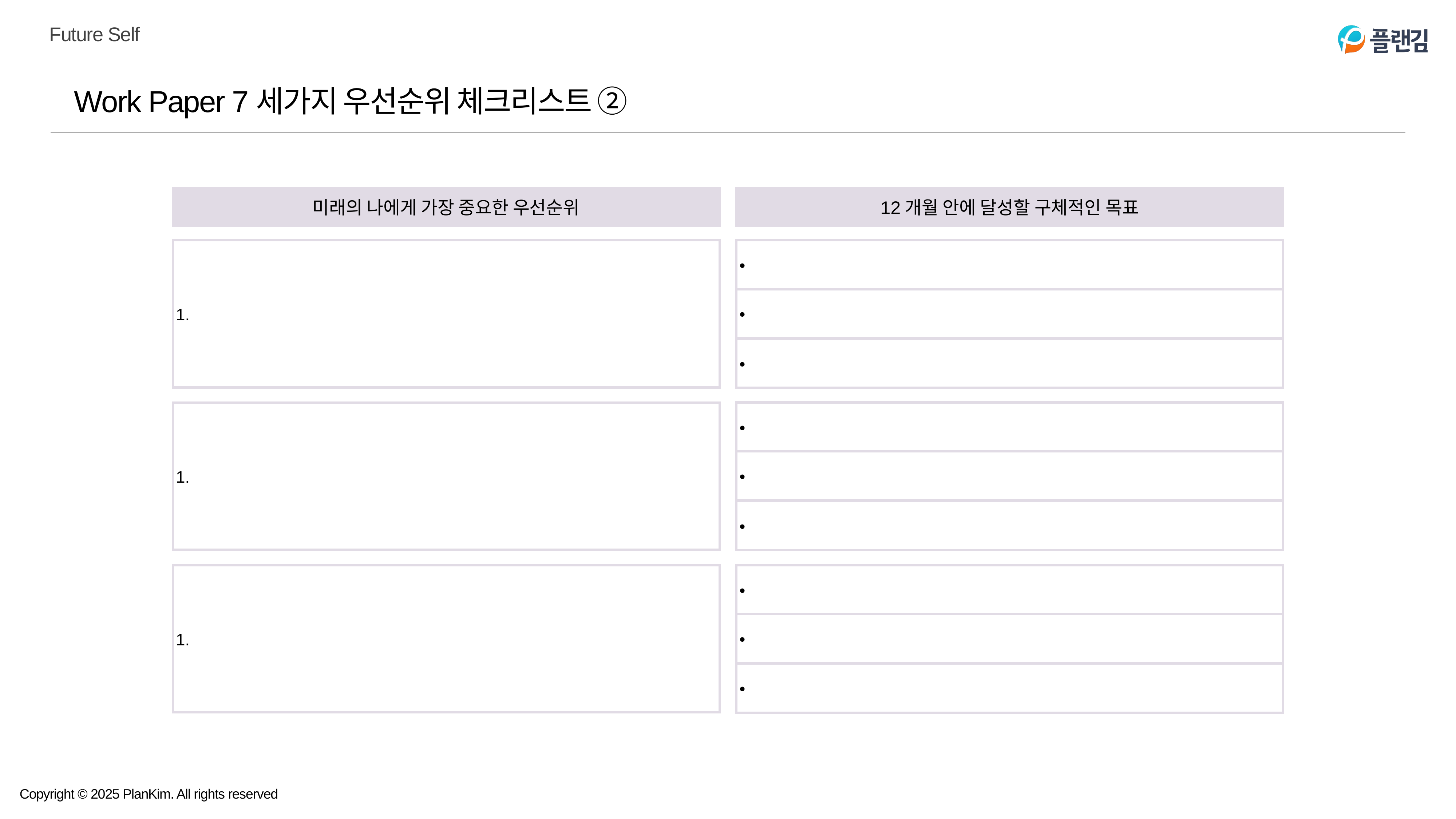

Work Paper 7세가지 우선순위 체크리스트 ②
미래의 나에게 가장 중요한 우선순위
12개월 안에 달성할 구체적인 목표
•
•
•
1.
•
•
•
1.
•
•
•
1.
9